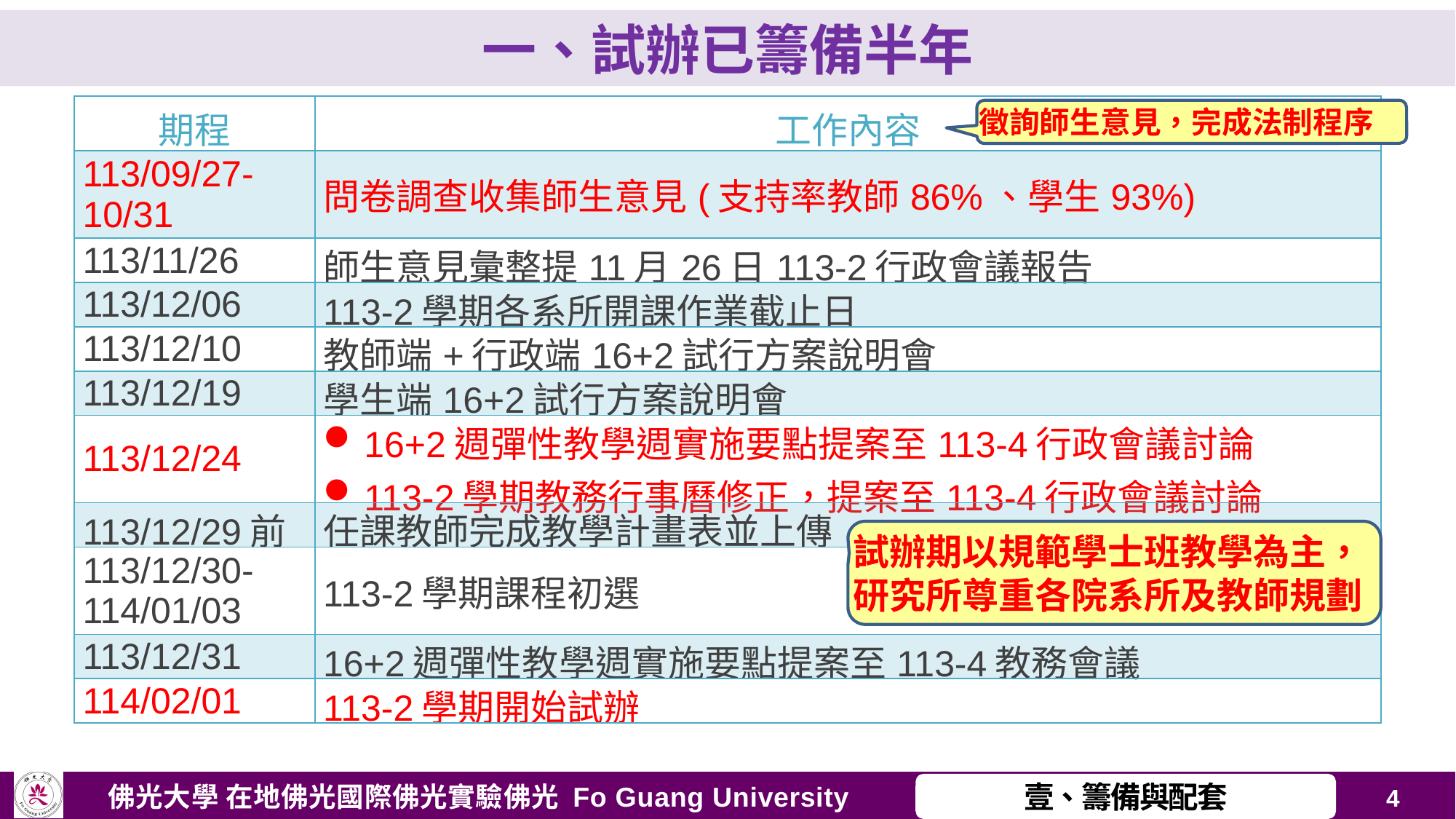

一、試辦已籌備半年
| 期程 | 工作內容 |
| --- | --- |
| 113/09/27-10/31 | 問卷調查收集師生意見(支持率教師86%、學生93%) |
| 113/11/26 | 師生意見彙整提11月26日113-2行政會議報告 |
| 113/12/06 | 113-2學期各系所開課作業截止日 |
| 113/12/10 | 教師端+行政端16+2試行方案說明會 |
| 113/12/19 | 學生端16+2試行方案說明會 |
| 113/12/24 | 16+2週彈性教學週實施要點提案至113-4行政會議討論 113-2學期教務行事曆修正，提案至113-4行政會議討論 |
| 113/12/29前 | 任課教師完成教學計畫表並上傳 |
| 113/12/30-114/01/03 | 113-2學期課程初選 |
| 113/12/31 | 16+2週彈性教學週實施要點提案至113-4教務會議 |
| 114/02/01 | 113-2學期開始試辦 |
徵詢師生意見，完成法制程序
試辦期以規範學士班教學為主，研究所尊重各院系所及教師規劃